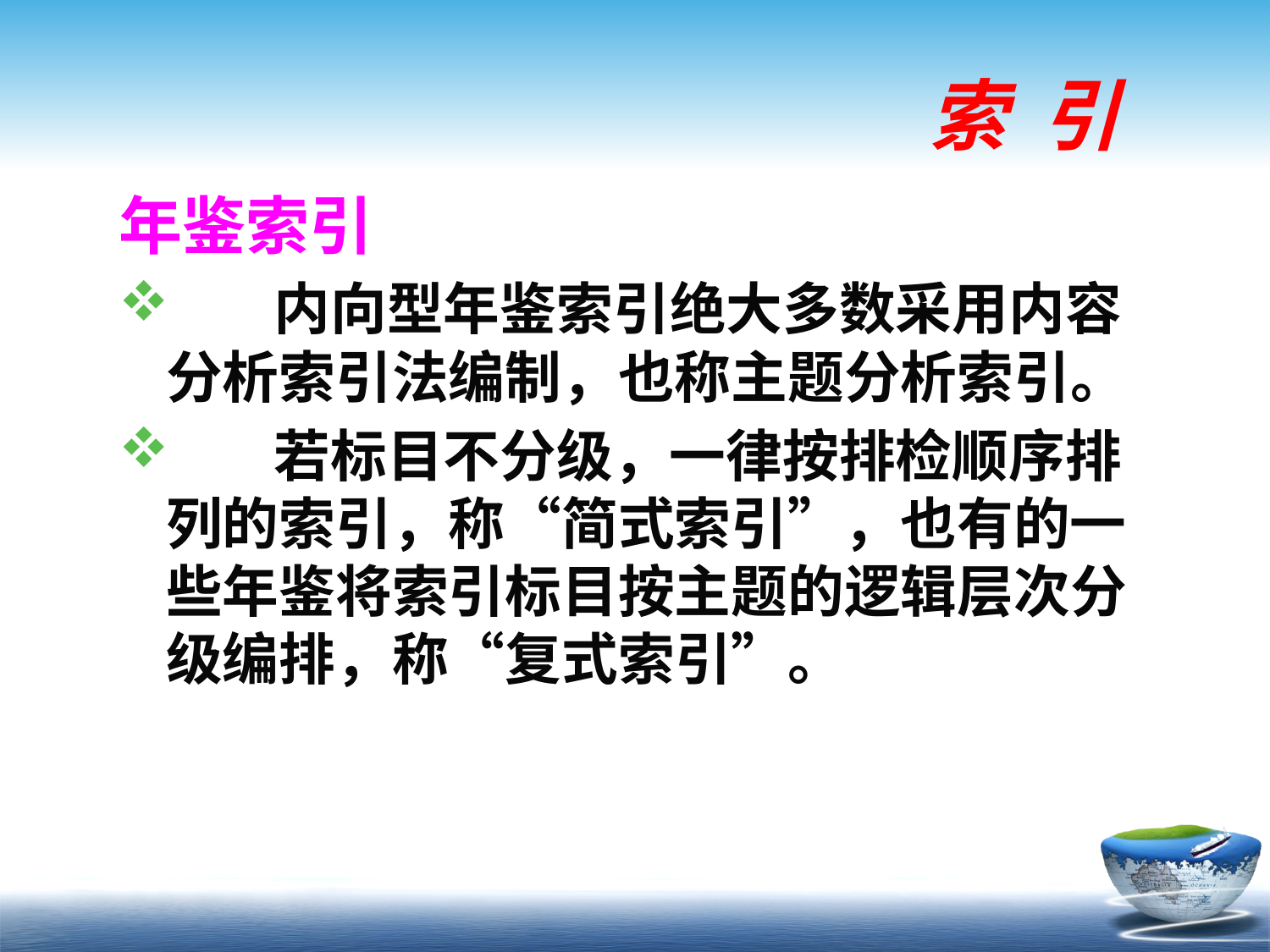

# 索  引
年鉴索引
       内向型年鉴索引绝大多数采用内容分析索引法编制，也称主题分析索引。
       若标目不分级，一律按排检顺序排列的索引，称“简式索引”，也有的一些年鉴将索引标目按主题的逻辑层次分级编排，称“复式索引”。